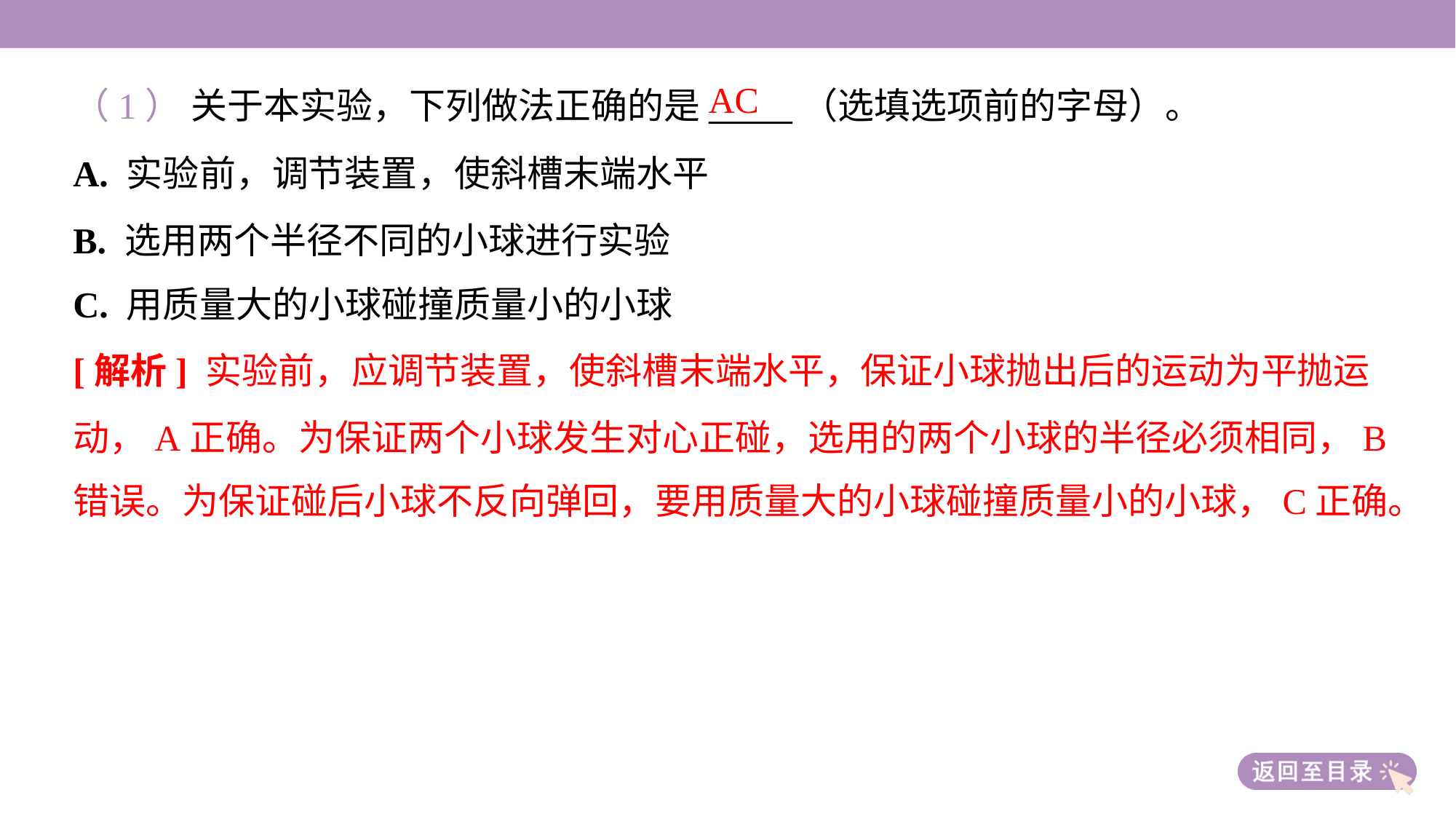

AC
（1） 关于本实验，下列做法正确的是_____（选填选项前的字母）。
A. 实验前，调节装置，使斜槽末端水平
B. 选用两个半径不同的小球进行实验
C. 用质量大的小球碰撞质量小的小球
[解析] 实验前，应调节装置，使斜槽末端水平，保证小球抛出后的运动为平抛运
动，A正确。为保证两个小球发生对心正碰，选用的两个小球的半径必须相同，B
错误。为保证碰后小球不反向弹回，要用质量大的小球碰撞质量小的小球，C正确。